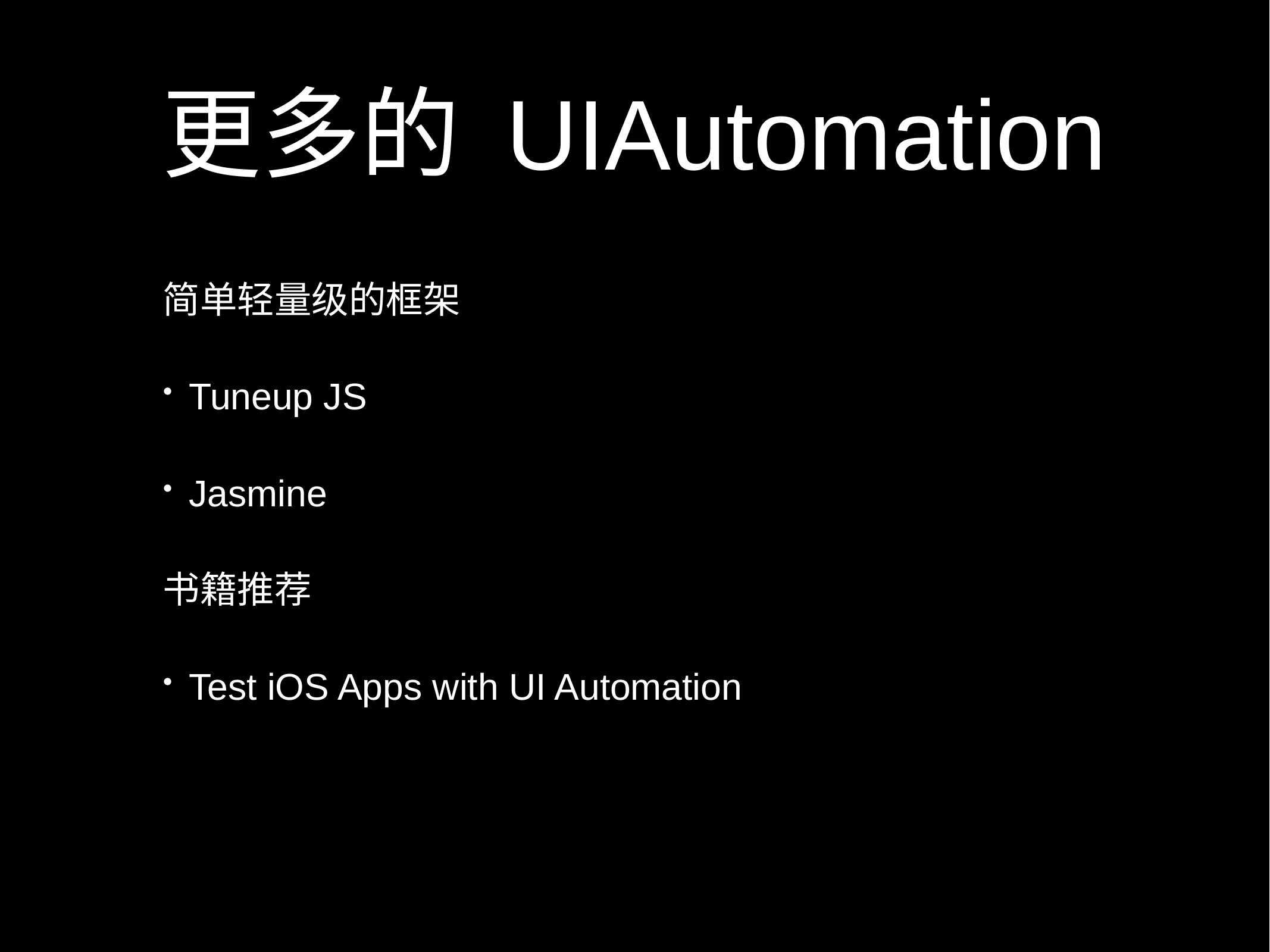

# 更多的 UIAutomation
简单轻量级的框架
Tuneup JS
Jasmine
书籍推荐
Test iOS Apps with UI Automation